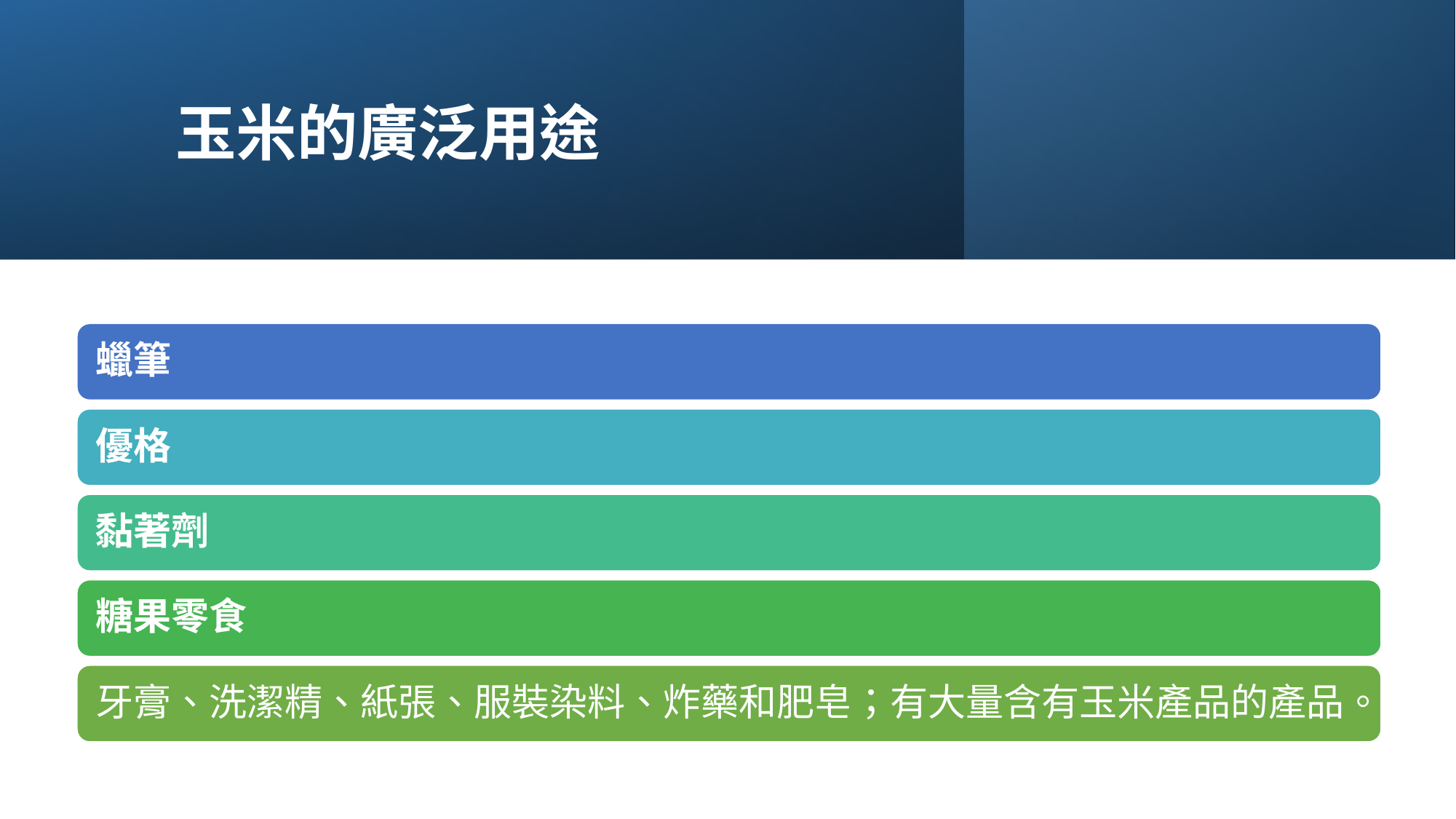

# 玉米的廣泛用途
蠟筆
優格
黏著劑
糖果零食
牙膏、洗潔精、紙張、服裝染料、炸藥和肥皂；有大量含有玉米產品的產品。